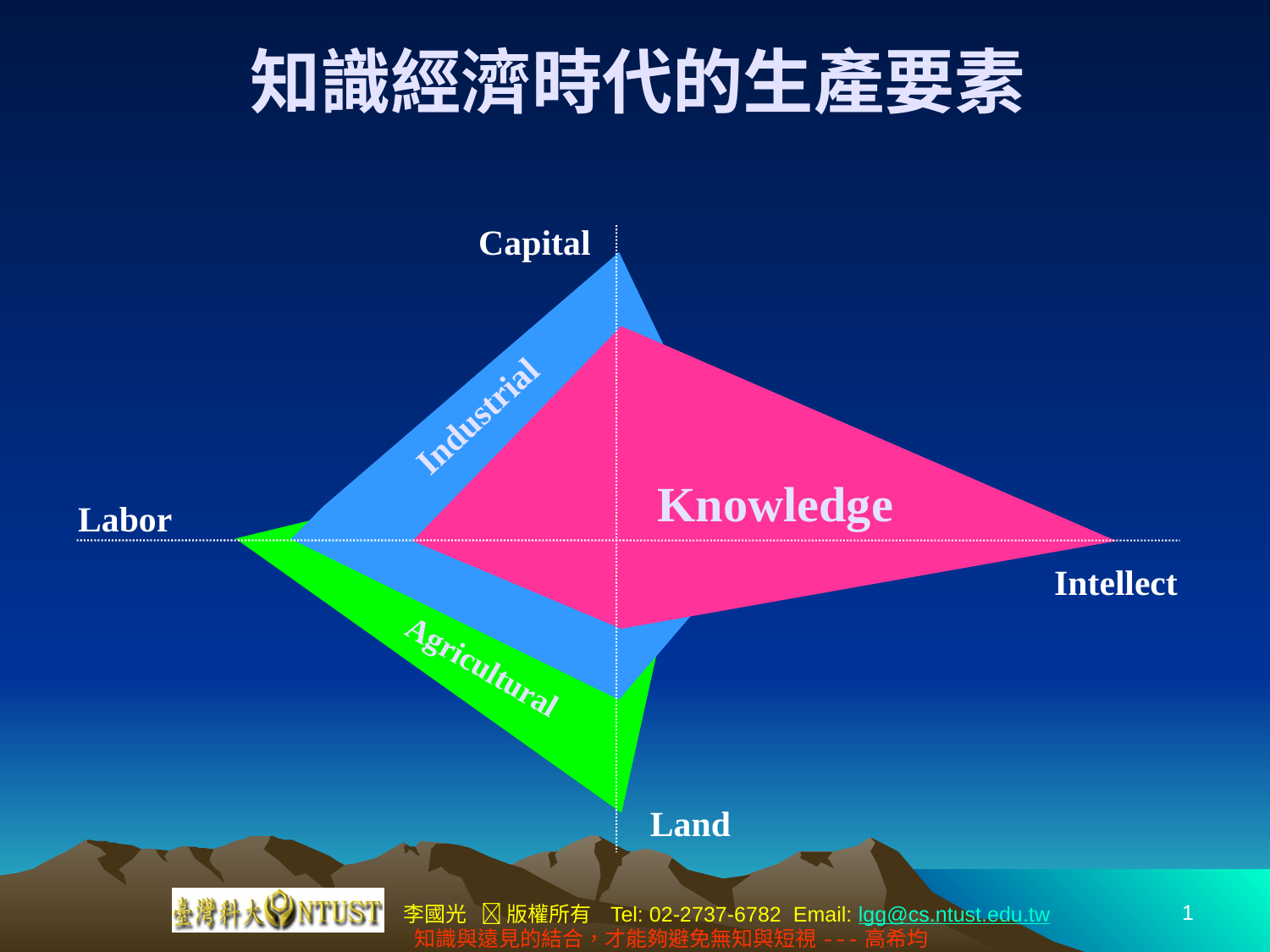

# 知識經濟時代的生產要素
Capital

Industrial

Knowledge
Labor

Intellect
Agricultural

Land
1